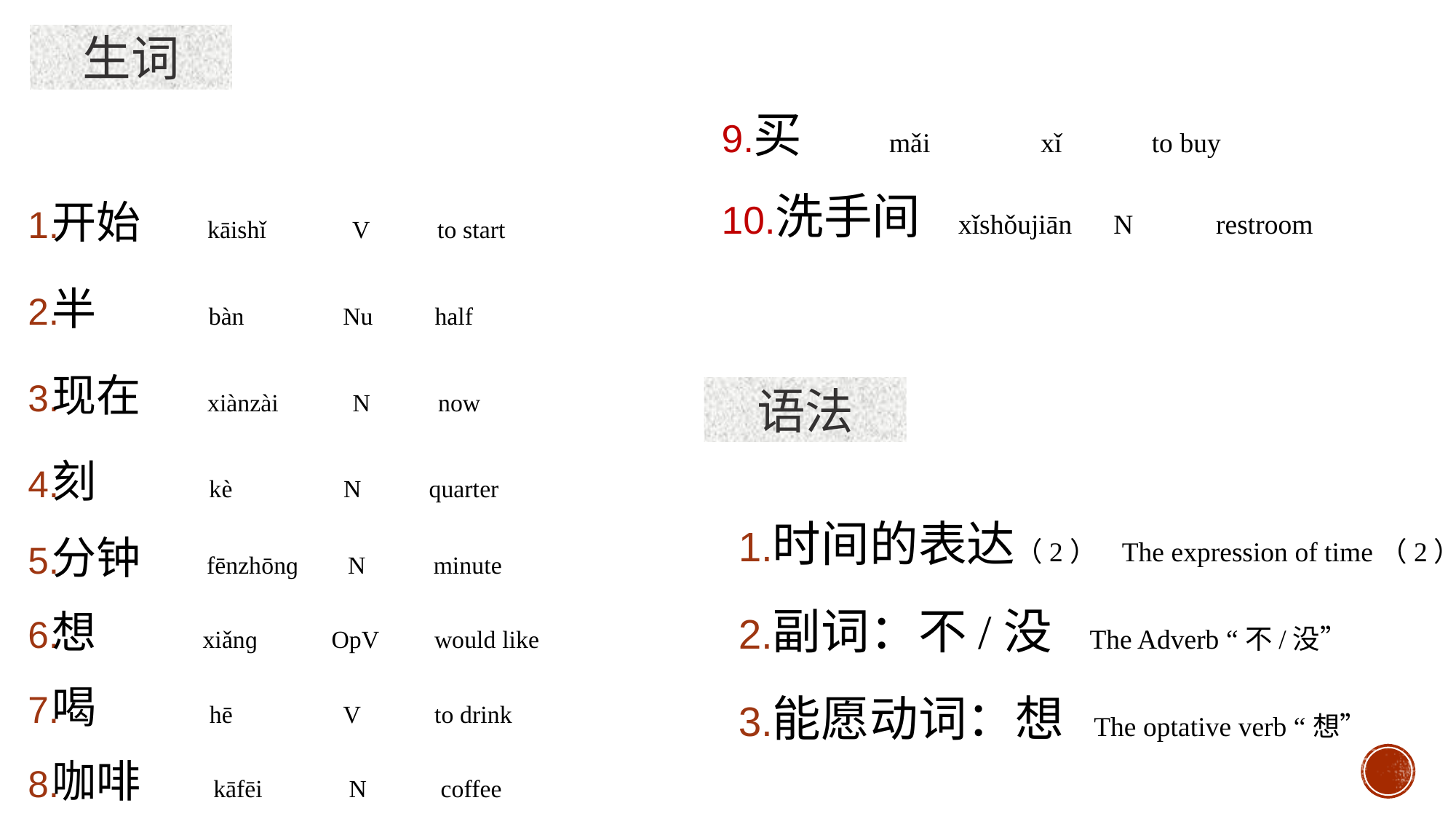

生词
买             mǎi                xǐ             to buy
洗手间     xǐshǒujiān      N            restroom
开始     kāishǐ              V           to start
半         bàn                Nu          half
现在     xiànzài            N           now
刻          kè                  N           quarter
分钟         fēnzhōnɡ        N           minute
想               xiǎnɡ            OpV         would like
喝                hē                  V            to drink
咖啡          kāfēi              N            coffee

语法
时间的表达（2）   The expression of time（2）
副词：不/没     The Adverb “不/没”
能愿动词：想   The optative verb “想”